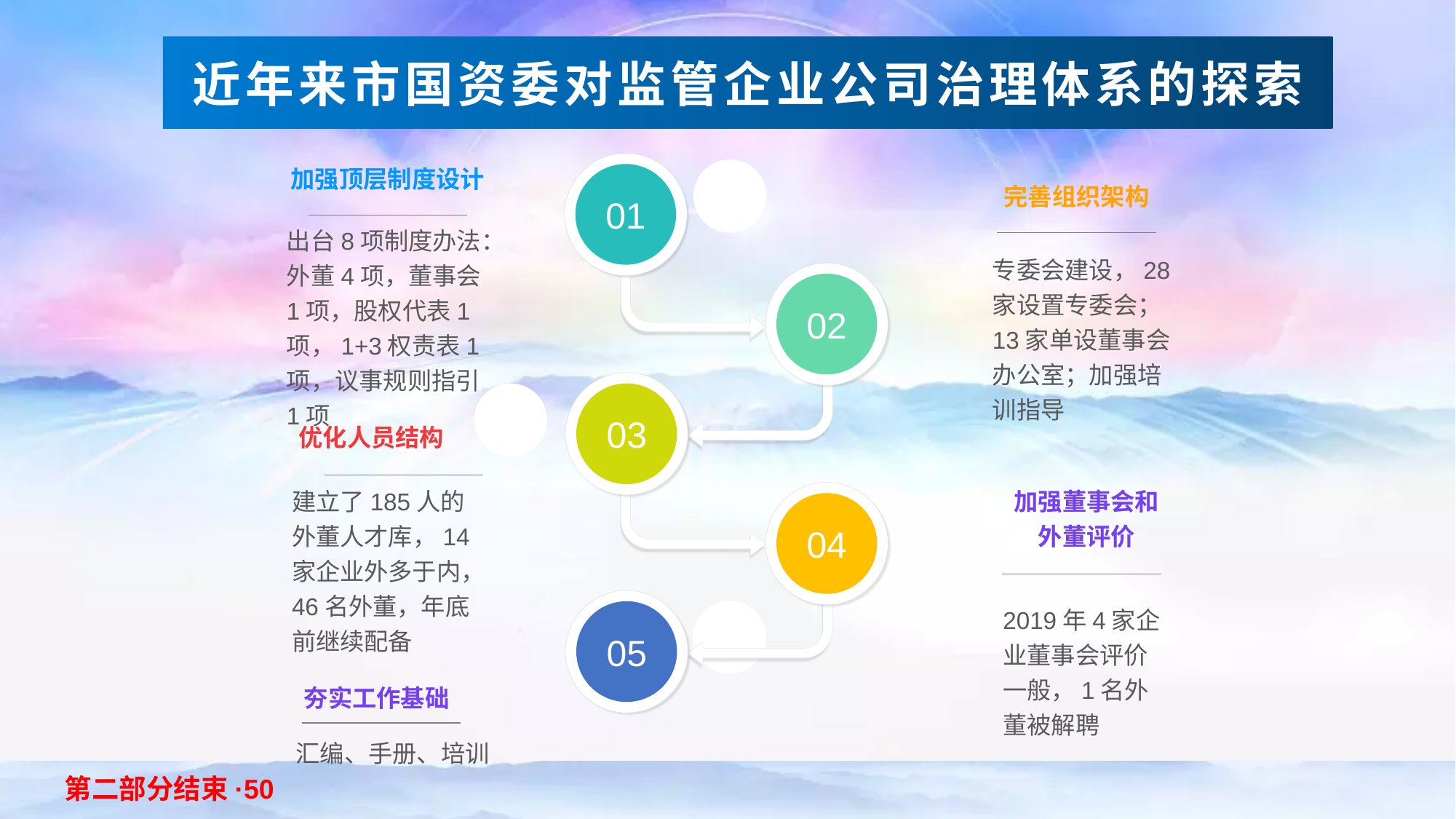

近年来市国资委对监管企业公司治理体系的探索
加强顶层制度设计

01
03
完善组织架构
出台8项制度办法：外董4项，董事会1项，股权代表1项，1+3权责表1项，议事规则指引1项
专委会建设，28家设置专委会；13家单设董事会办公室；加强培训指导

02

03

01
优化人员结构
建立了185人的外董人才库，14家企业外多于内，46名外董，年底前继续配备
加强董事会和
外董评价

04

05
2019年4家企业董事会评价一般，1名外董被解聘

03
夯实工作基础
汇编、手册、培训
22
第二部分结束·50